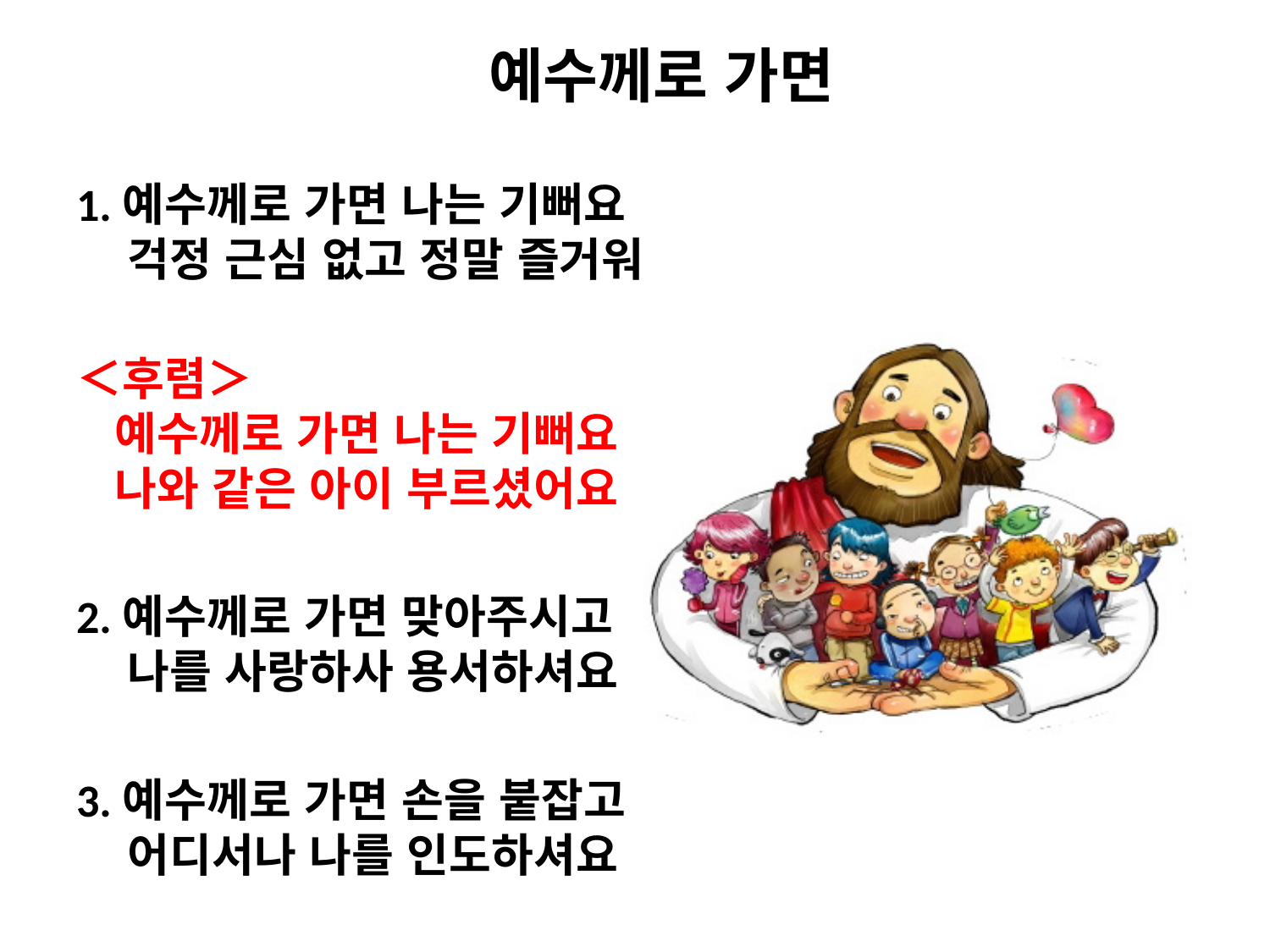

# 예수께로 가면
1.예수께로 가면 나는 기뻐요
    걱정 근심 없고 정말 즐거워
＜후렴＞
   예수께로 가면 나는 기뻐요
   나와 같은 아이 부르셨어요

2.예수께로 가면 맞아주시고
    나를 사랑하사 용서하셔요

3.예수께로 가면 손을 붙잡고
    어디서나 나를 인도하셔요